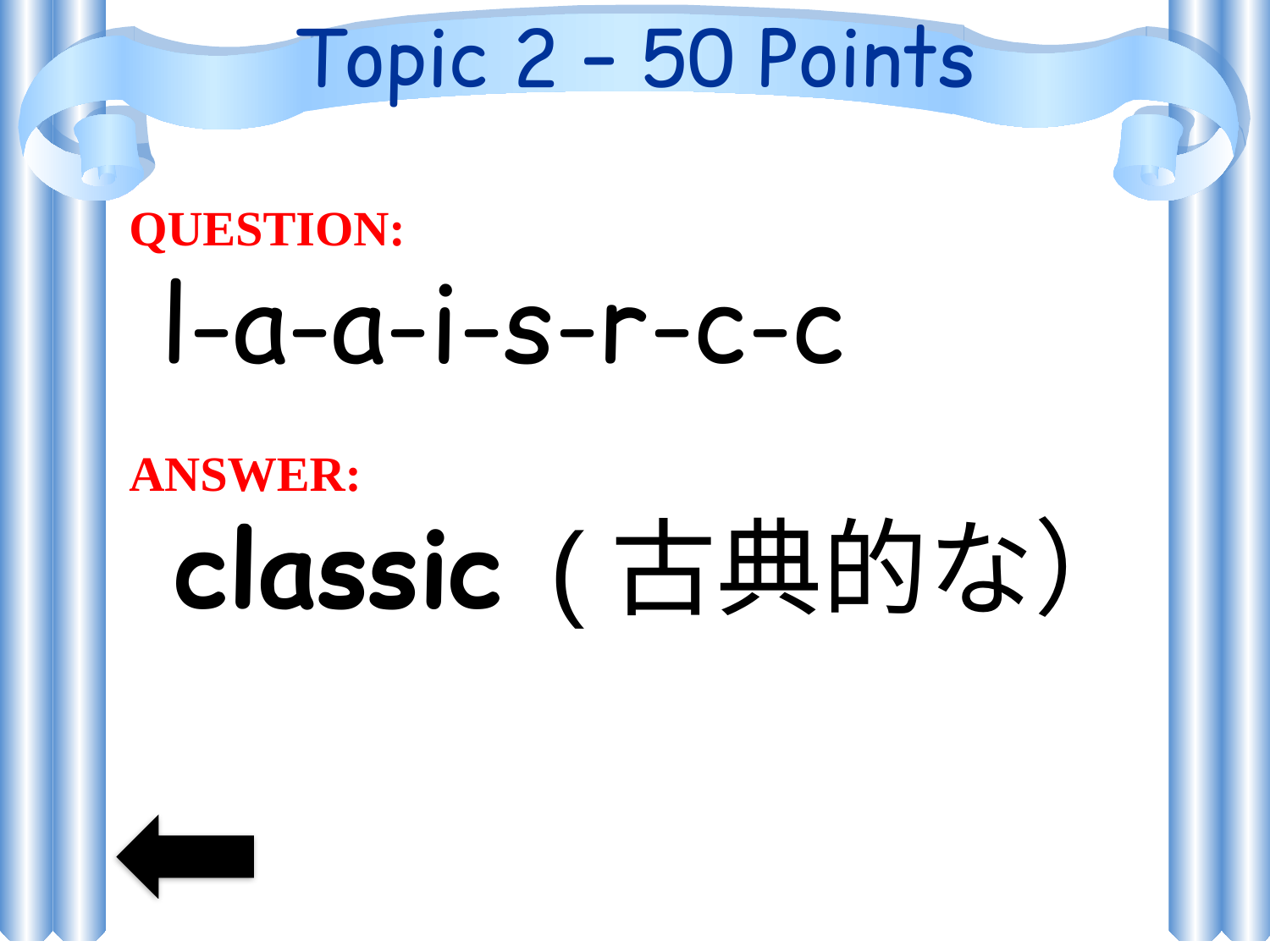

# Topic 2 – 50 Points
QUESTION:
 l-a-a-i-s-r-c-c

ANSWER:
 classic (古典的な）